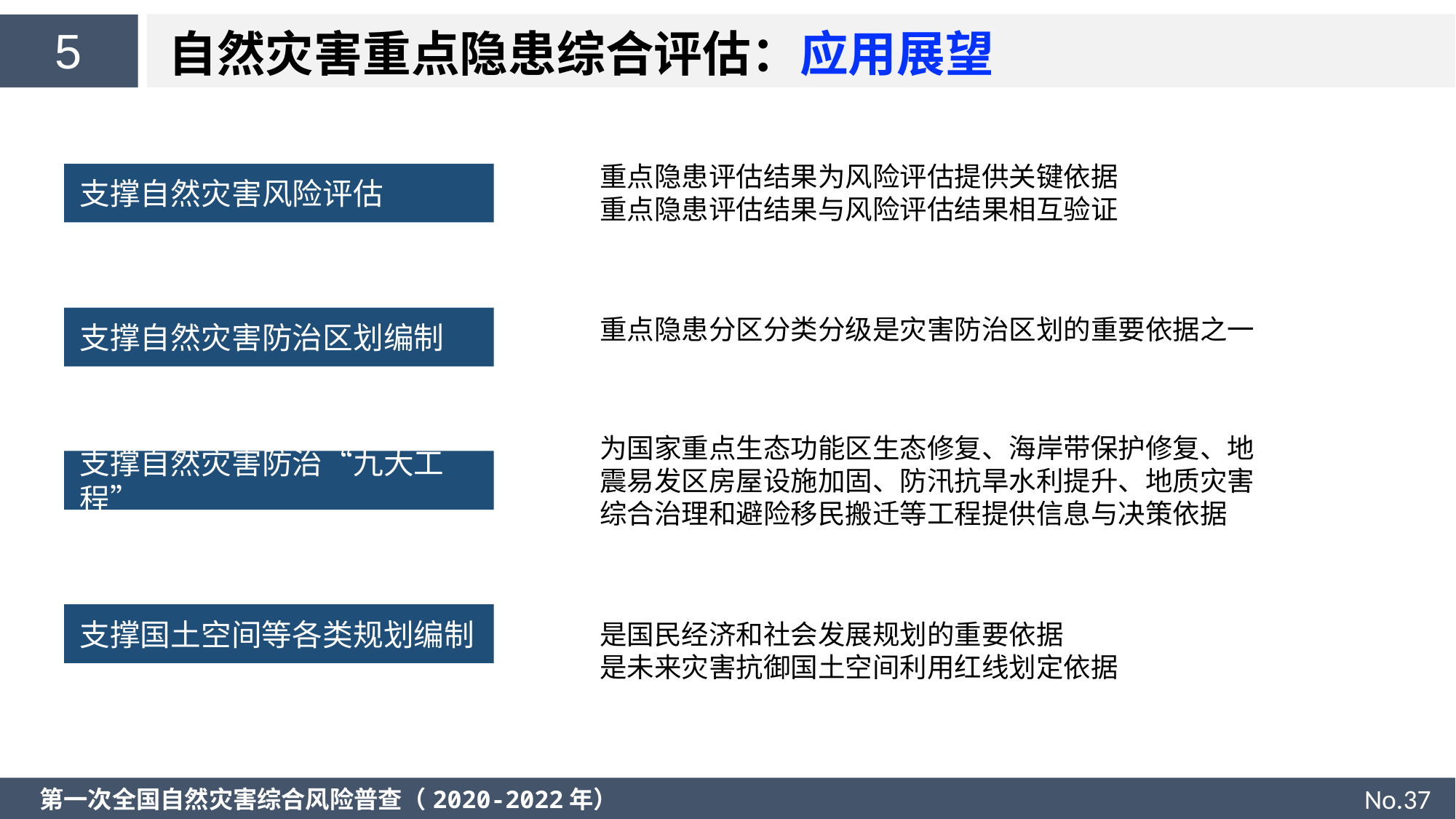

5
自然灾害重点隐患综合评估：应用展望
重点隐患评估结果为风险评估提供关键依据
重点隐患评估结果与风险评估结果相互验证
支撑自然灾害风险评估
重点隐患分区分类分级是灾害防治区划的重要依据之一
支撑自然灾害防治区划编制
为国家重点生态功能区生态修复、海岸带保护修复、地震易发区房屋设施加固、防汛抗旱水利提升、地质灾害综合治理和避险移民搬迁等工程提供信息与决策依据
支撑自然灾害防治“九大工程”
支撑国土空间等各类规划编制
是国民经济和社会发展规划的重要依据
是未来灾害抗御国土空间利用红线划定依据
No.37